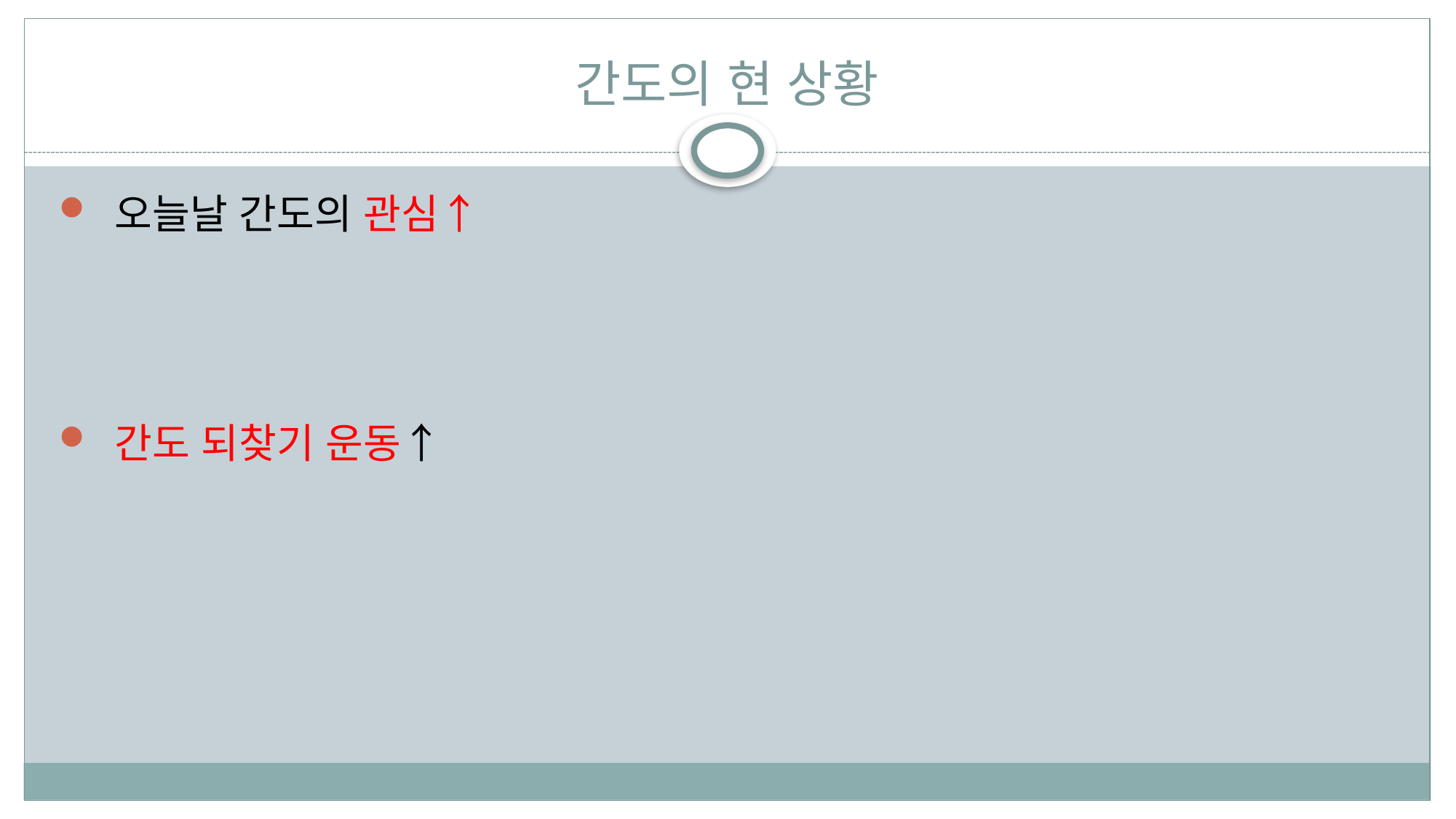

# 간도의 현 상황
 오늘날 간도의 관심↑

 간도 되찾기 운동↑